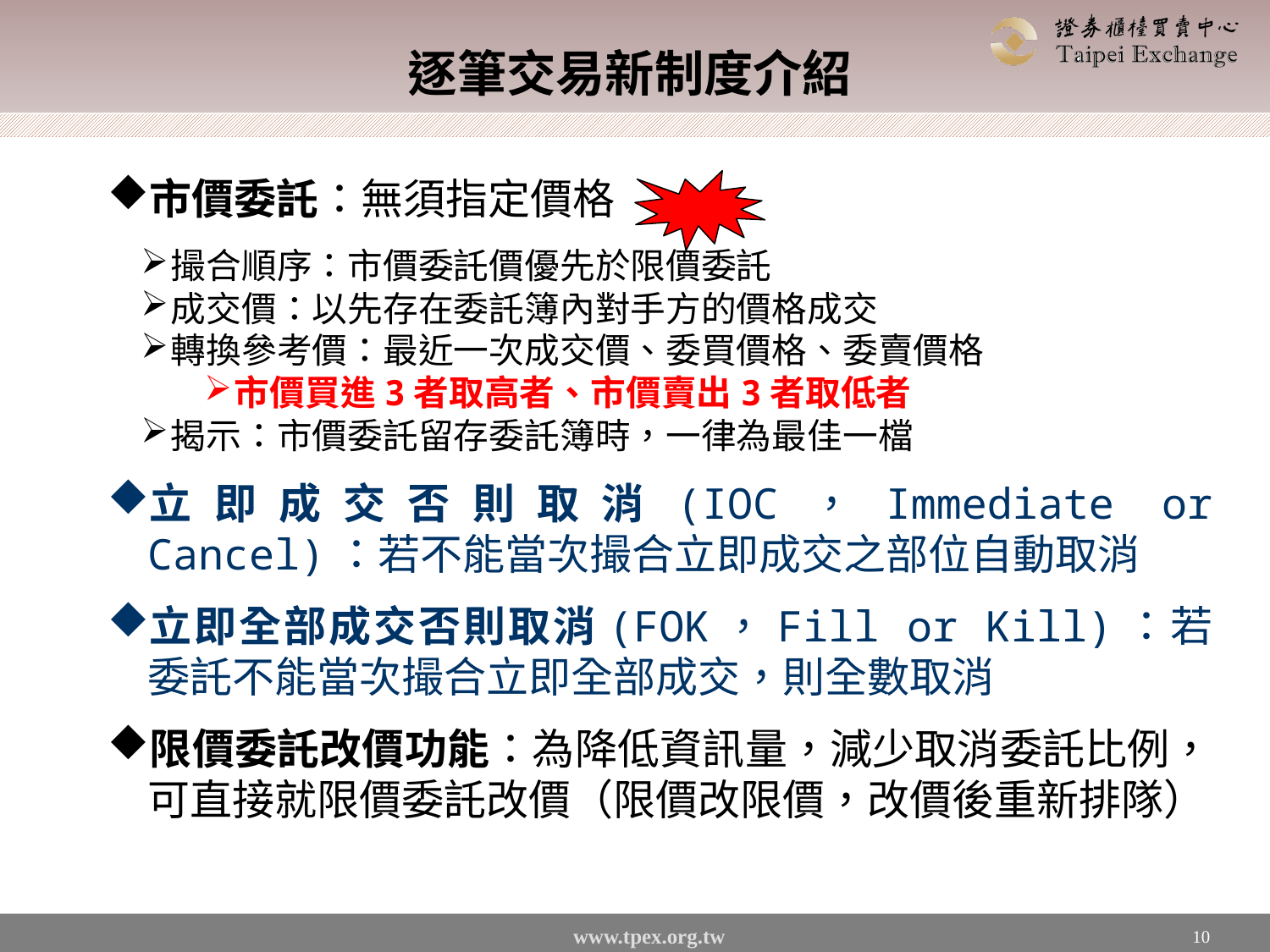

# 逐筆交易新制度介紹
市價委託：無須指定價格
撮合順序：市價委託價優先於限價委託
成交價：以先存在委託簿內對手方的價格成交
轉換參考價：最近一次成交價、委買價格、委賣價格
市價買進3者取高者、市價賣出3者取低者
揭示：市價委託留存委託簿時，一律為最佳一檔
立即成交否則取消(IOC，Immediate or Cancel)：若不能當次撮合立即成交之部位自動取消
立即全部成交否則取消(FOK，Fill or Kill)：若委託不能當次撮合立即全部成交，則全數取消
限價委託改價功能：為降低資訊量，減少取消委託比例，可直接就限價委託改價（限價改限價，改價後重新排隊）

10